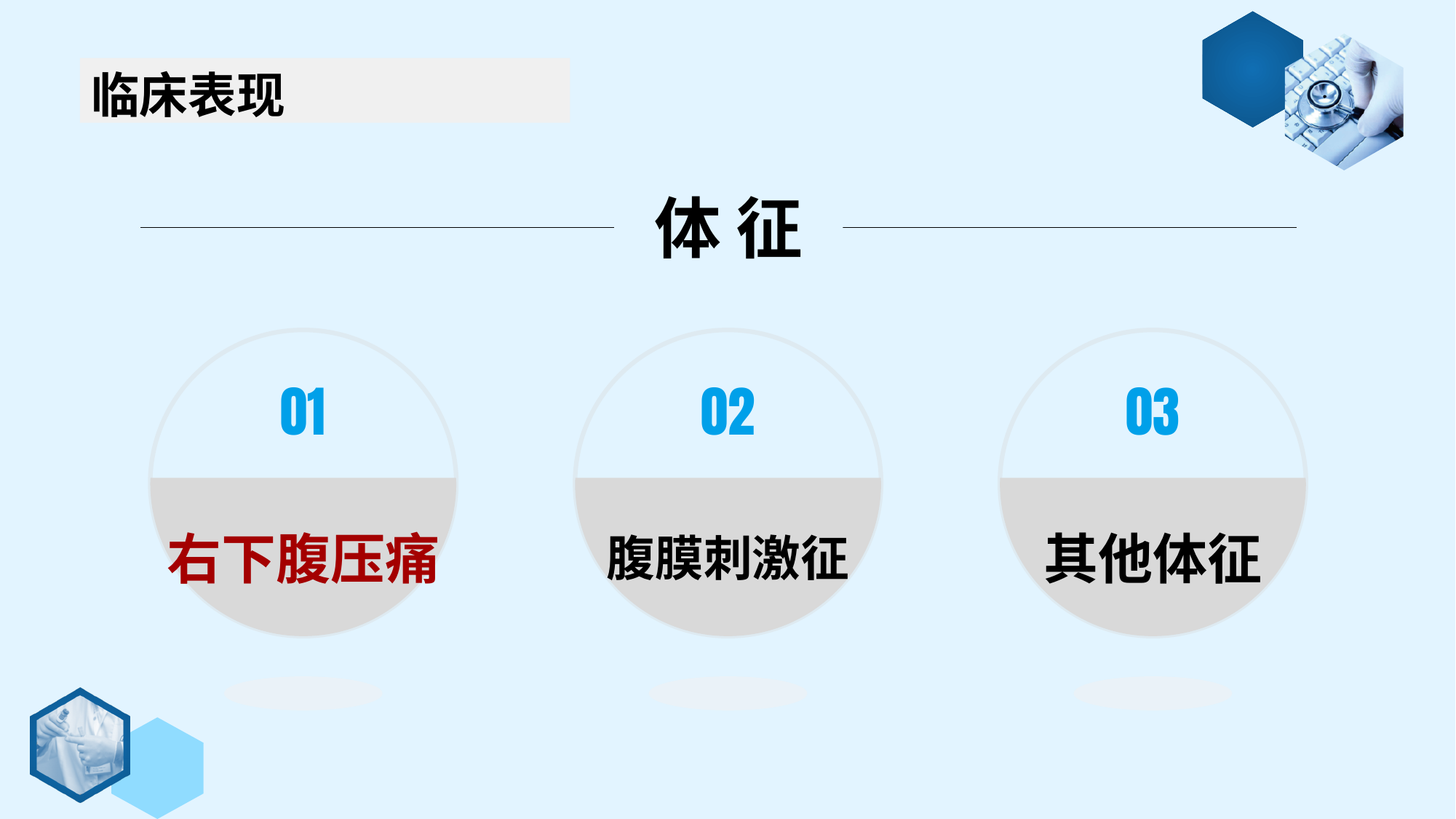

临床表现
体 征
01
右下腹压痛

02
腹膜刺激征

03
其他体征